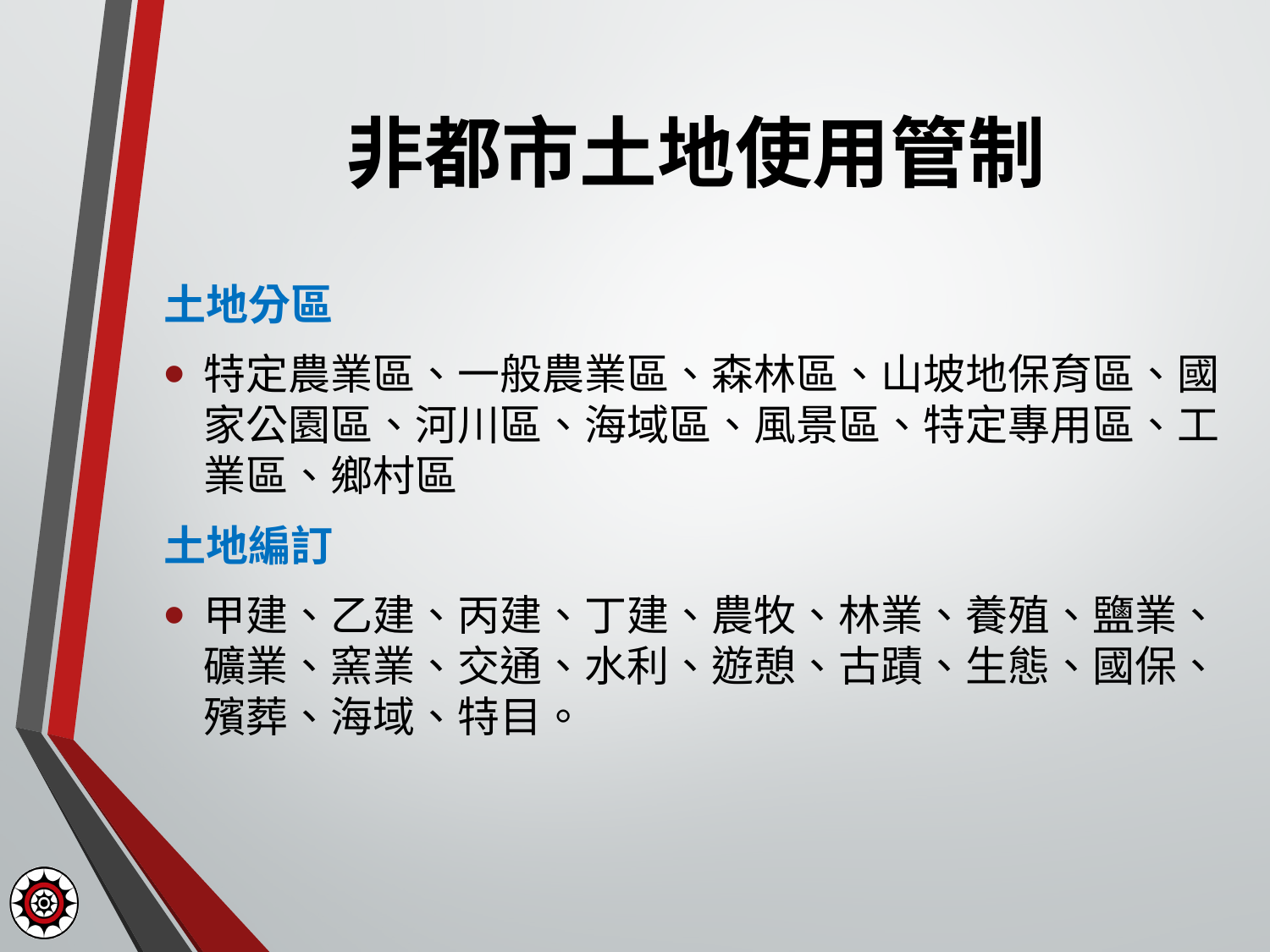

# 非都市土地使用管制
土地分區
特定農業區、一般農業區、森林區、山坡地保育區、國家公園區、河川區、海域區、風景區、特定專用區、工業區、鄉村區
土地編訂
甲建、乙建、丙建、丁建、農牧、林業、養殖、鹽業、礦業、窯業、交通、水利、遊憩、古蹟、生態、國保、殯葬、海域、特目。